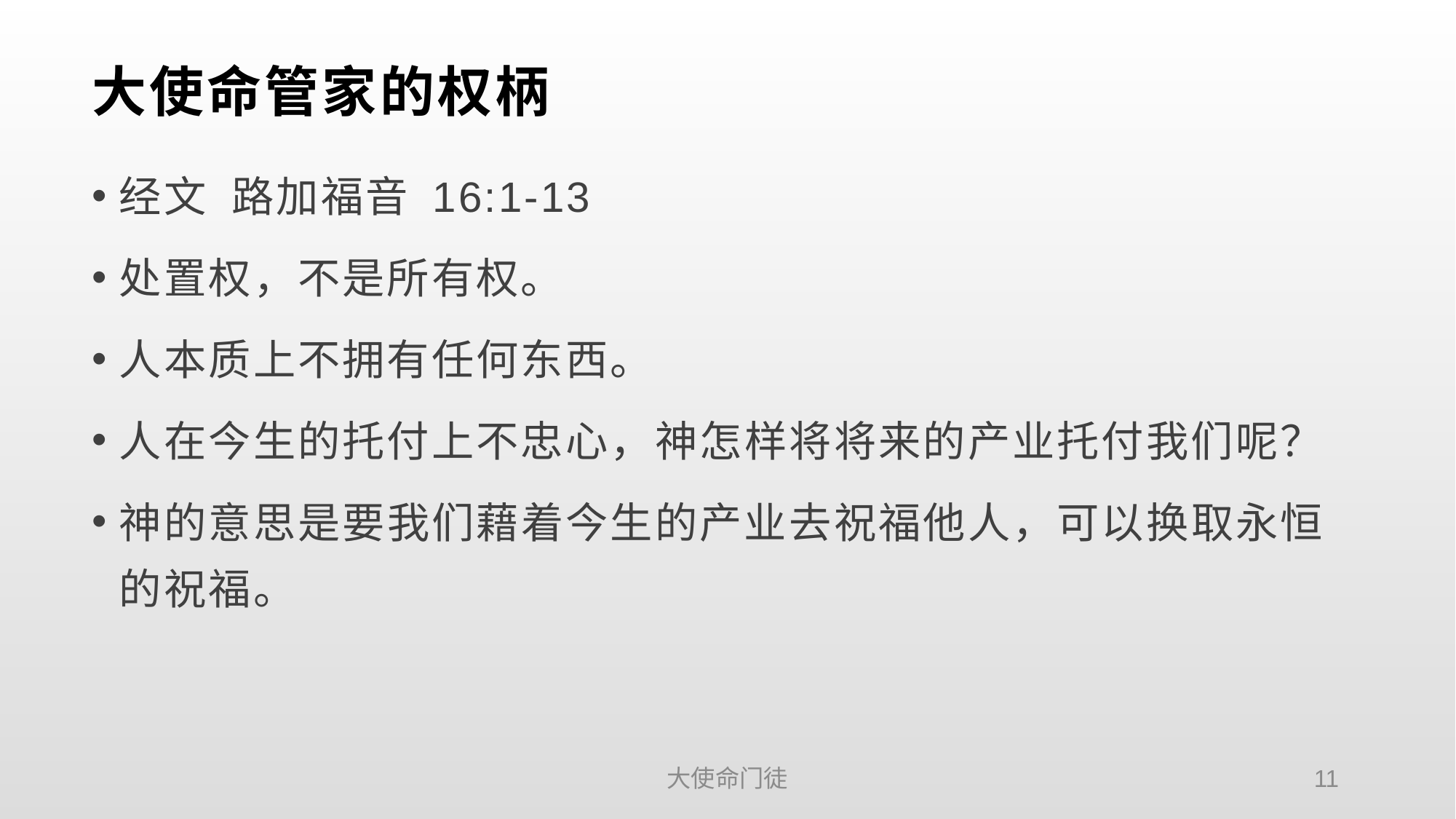

# 大使命管家的权柄
经文  路加福音 16:1-13
处置权，不是所有权。
人本质上不拥有任何东西。
人在今生的托付上不忠心，神怎样将将来的产业托付我们呢？
神的意思是要我们藉着今生的产业去祝福他人，可以换取永恒的祝福。

大使命门徒
11